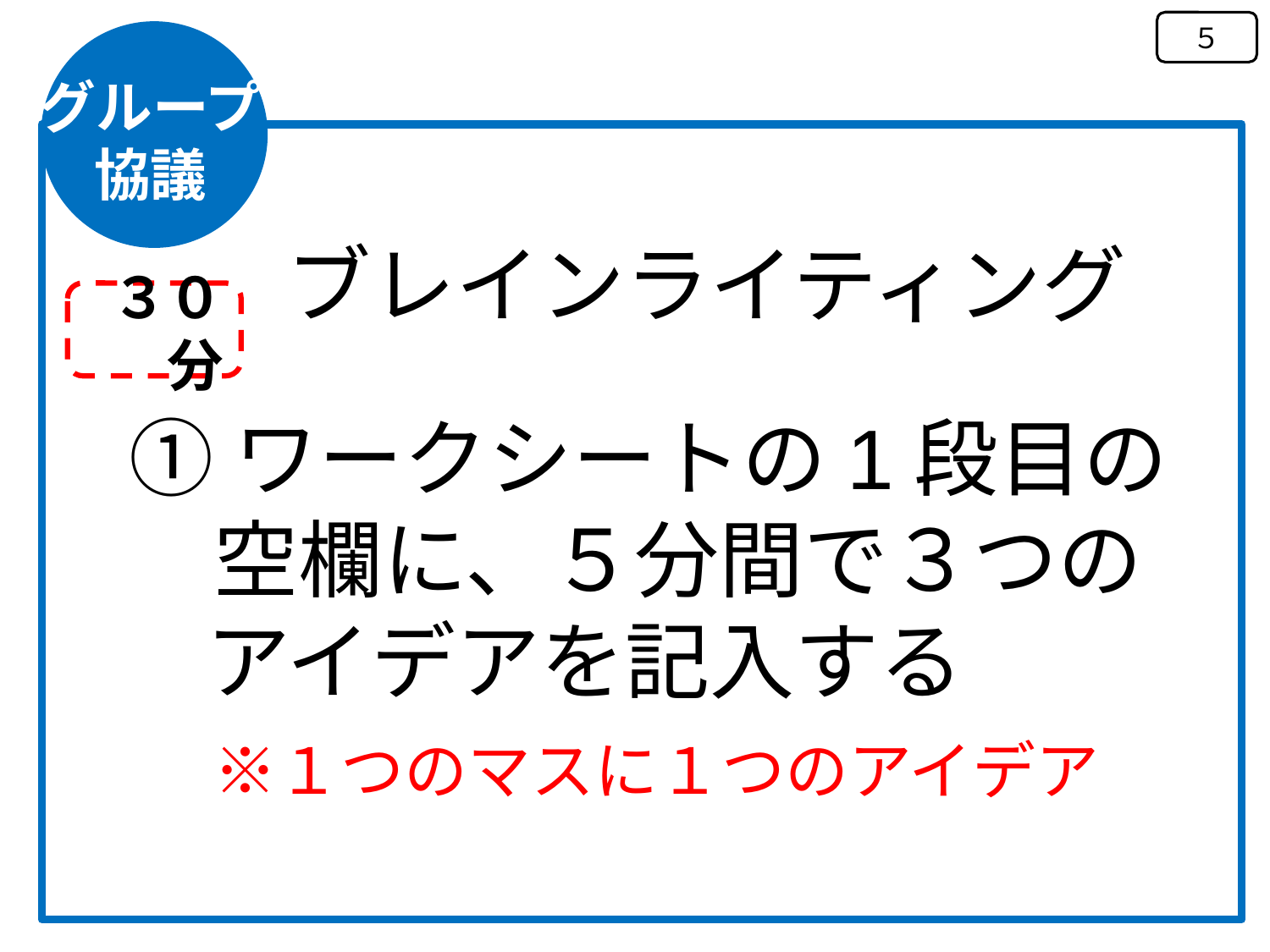

５

グループ
協議

ブレインライティング
３０分
①ワークシートの1段目の
　空欄に、５分間で３つの
   アイデアを記入する
　※１つのマスに１つのアイデア